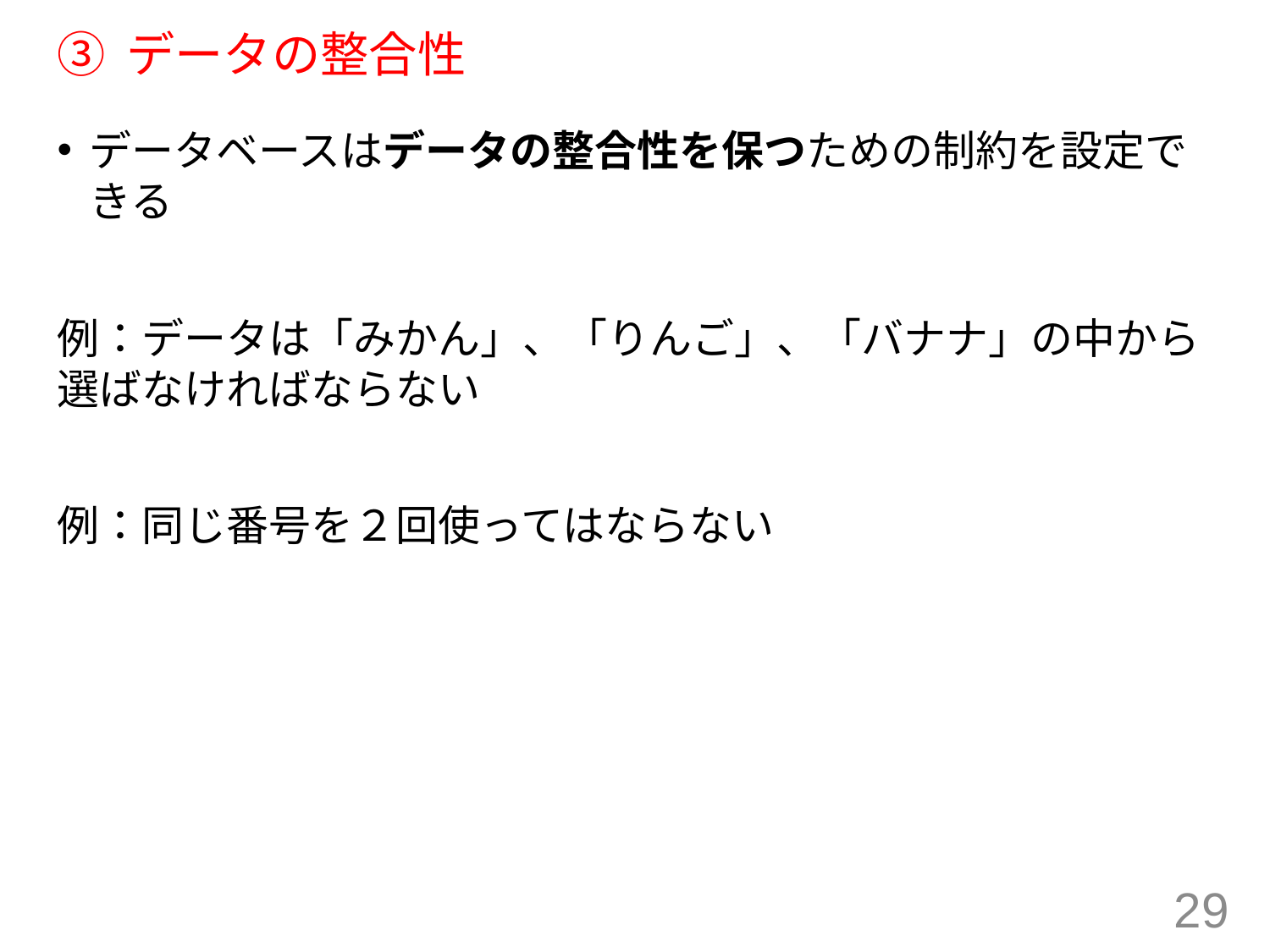

# ③ データの整合性
データベースはデータの整合性を保つための制約を設定できる

例：データは「みかん」、「りんご」、「バナナ」の中から選ばなければならない

例：同じ番号を２回使ってはならない
29